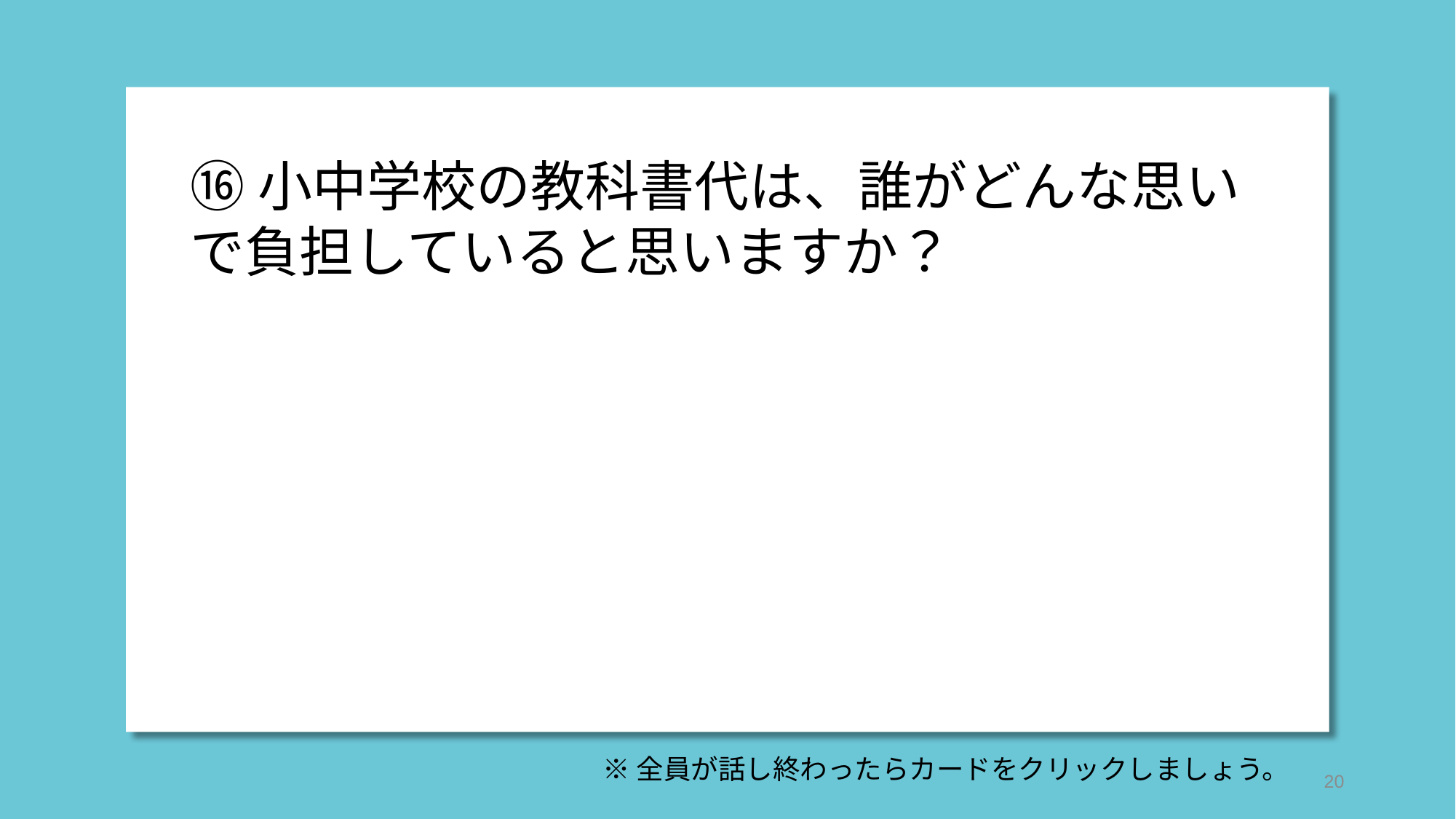

⑯小中学校の教科書代は、誰がどんな思いで負担していると思いますか？
※全員が話し終わったらカードをクリックしましょう。
20